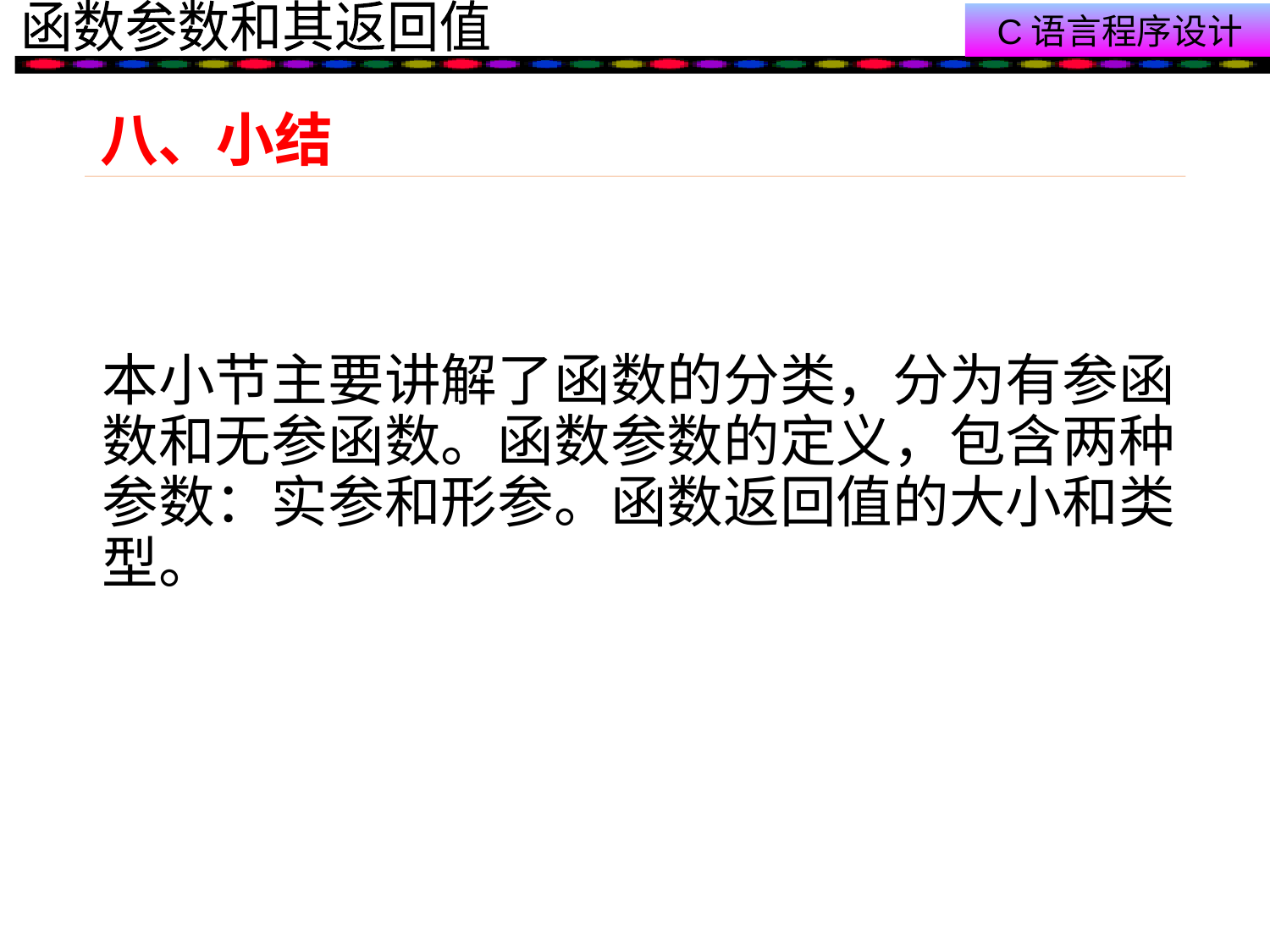

# 八、小结
本小节主要讲解了函数的分类，分为有参函数和无参函数。函数参数的定义，包含两种参数：实参和形参。函数返回值的大小和类型。